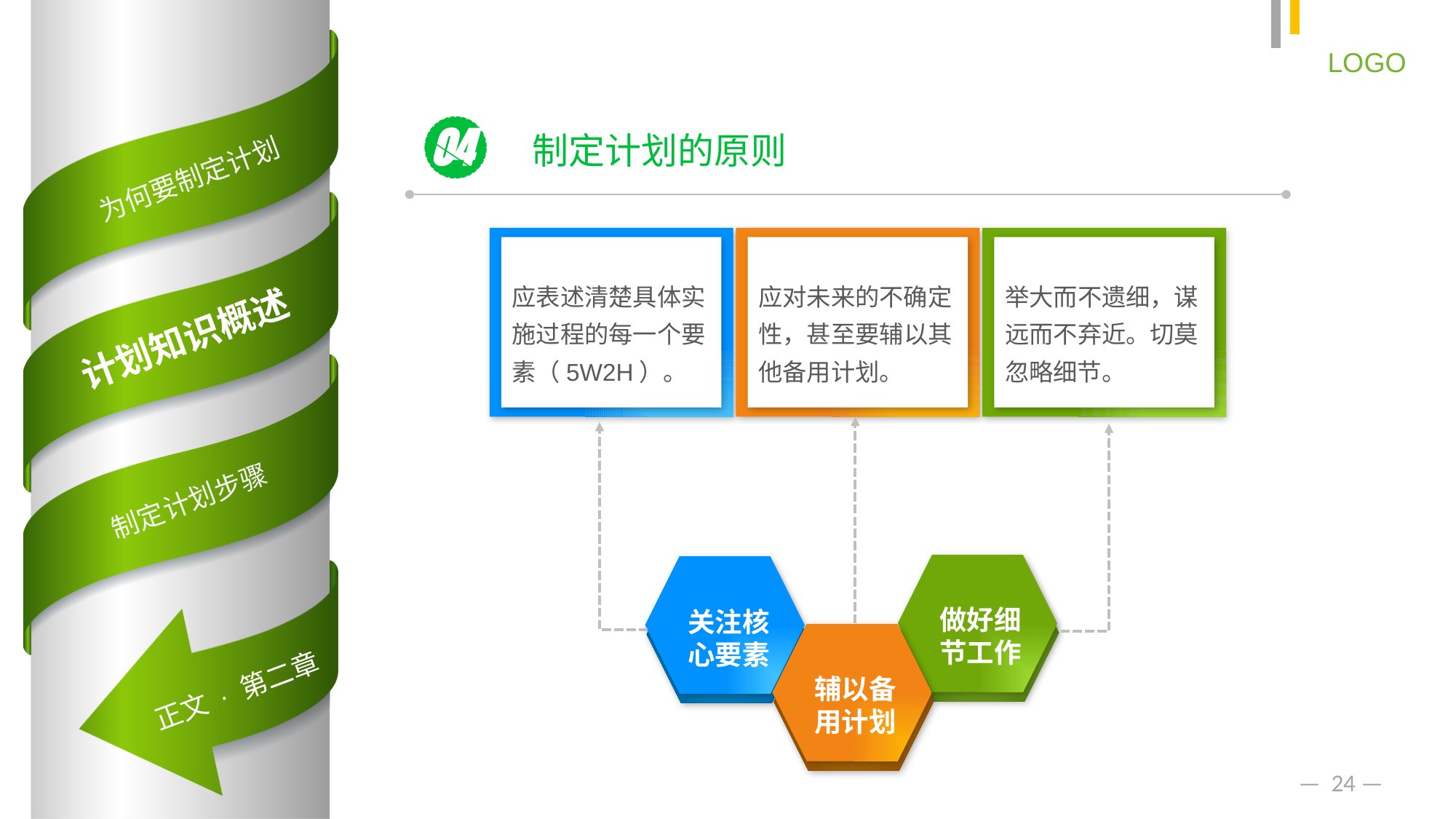

04

制定计划的原则

应表述清楚具体实施过程的每一个要素（5W2H）。
应对未来的不确定性，甚至要辅以其他备用计划。
举大而不遗细，谋远而不弃近。切莫忽略细节。

做好细节工作
关注核心要素
辅以备用计划